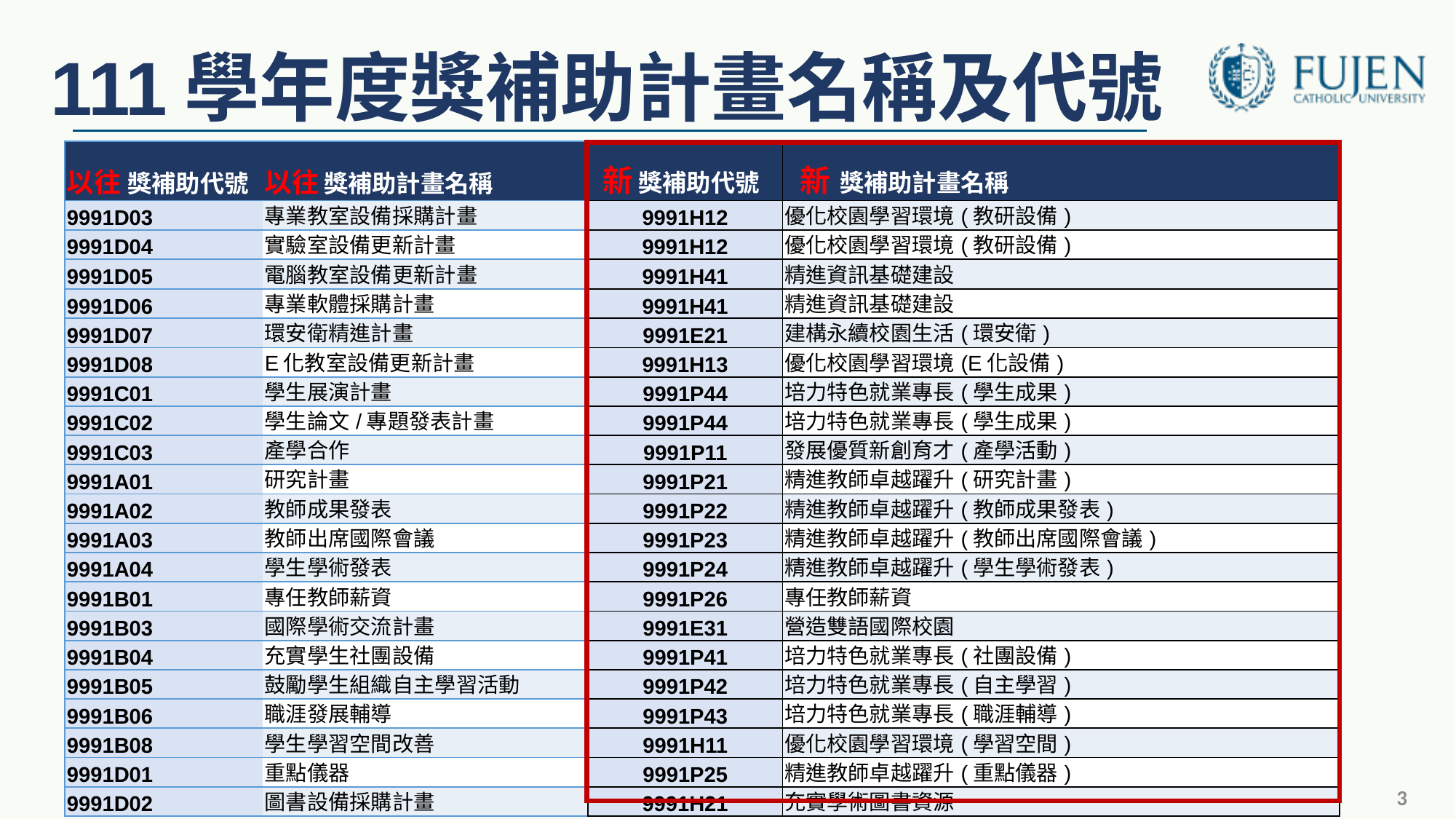

# 111學年度獎補助計畫名稱及代號
| 以往 獎補助代號 | 以往 獎補助計畫名稱 | 新 獎補助代號 | 新 獎補助計畫名稱 |
| --- | --- | --- | --- |
| 9991D03 | 專業教室設備採購計畫 | 9991H12 | 優化校園學習環境(教研設備) |
| 9991D04 | 實驗室設備更新計畫 | 9991H12 | 優化校園學習環境(教研設備) |
| 9991D05 | 電腦教室設備更新計畫 | 9991H41 | 精進資訊基礎建設 |
| 9991D06 | 專業軟體採購計畫 | 9991H41 | 精進資訊基礎建設 |
| 9991D07 | 環安衛精進計畫 | 9991E21 | 建構永續校園生活(環安衛) |
| 9991D08 | E化教室設備更新計畫 | 9991H13 | 優化校園學習環境(E化設備) |
| 9991C01 | 學生展演計畫 | 9991P44 | 培力特色就業專長(學生成果) |
| 9991C02 | 學生論文/專題發表計畫 | 9991P44 | 培力特色就業專長(學生成果) |
| 9991C03 | 產學合作 | 9991P11 | 發展優質新創育才(產學活動) |
| 9991A01 | 研究計畫 | 9991P21 | 精進教師卓越躍升(研究計畫) |
| 9991A02 | 教師成果發表 | 9991P22 | 精進教師卓越躍升(教師成果發表) |
| 9991A03 | 教師出席國際會議 | 9991P23 | 精進教師卓越躍升(教師出席國際會議) |
| 9991A04 | 學生學術發表 | 9991P24 | 精進教師卓越躍升(學生學術發表) |
| 9991B01 | 專任教師薪資 | 9991P26 | 專任教師薪資 |
| 9991B03 | 國際學術交流計畫 | 9991E31 | 營造雙語國際校園 |
| 9991B04 | 充實學生社團設備 | 9991P41 | 培力特色就業專長(社團設備) |
| 9991B05 | 鼓勵學生組織自主學習活動 | 9991P42 | 培力特色就業專長(自主學習) |
| 9991B06 | 職涯發展輔導 | 9991P43 | 培力特色就業專長(職涯輔導) |
| 9991B08 | 學生學習空間改善 | 9991H11 | 優化校園學習環境(學習空間) |
| 9991D01 | 重點儀器 | 9991P25 | 精進教師卓越躍升(重點儀器) |
| 9991D02 | 圖書設備採購計畫 | 9991H21 | 充實學術圖書資源 |

3